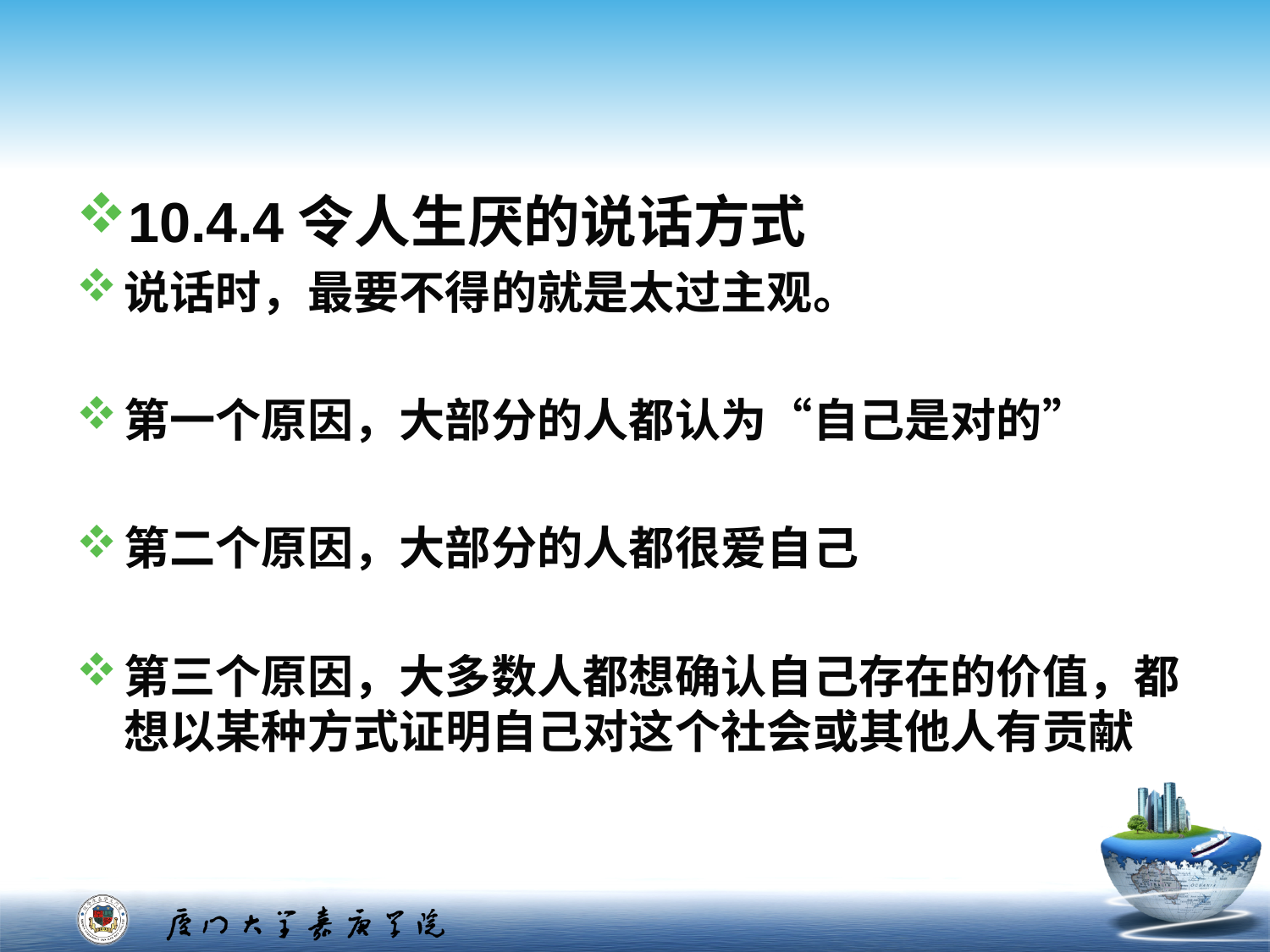

#
10.4.4令人生厌的说话方式
说话时，最要不得的就是太过主观。

第一个原因，大部分的人都认为“自己是对的”

第二个原因，大部分的人都很爱自己

第三个原因，大多数人都想确认自己存在的价值，都想以某种方式证明自己对这个社会或其他人有贡献